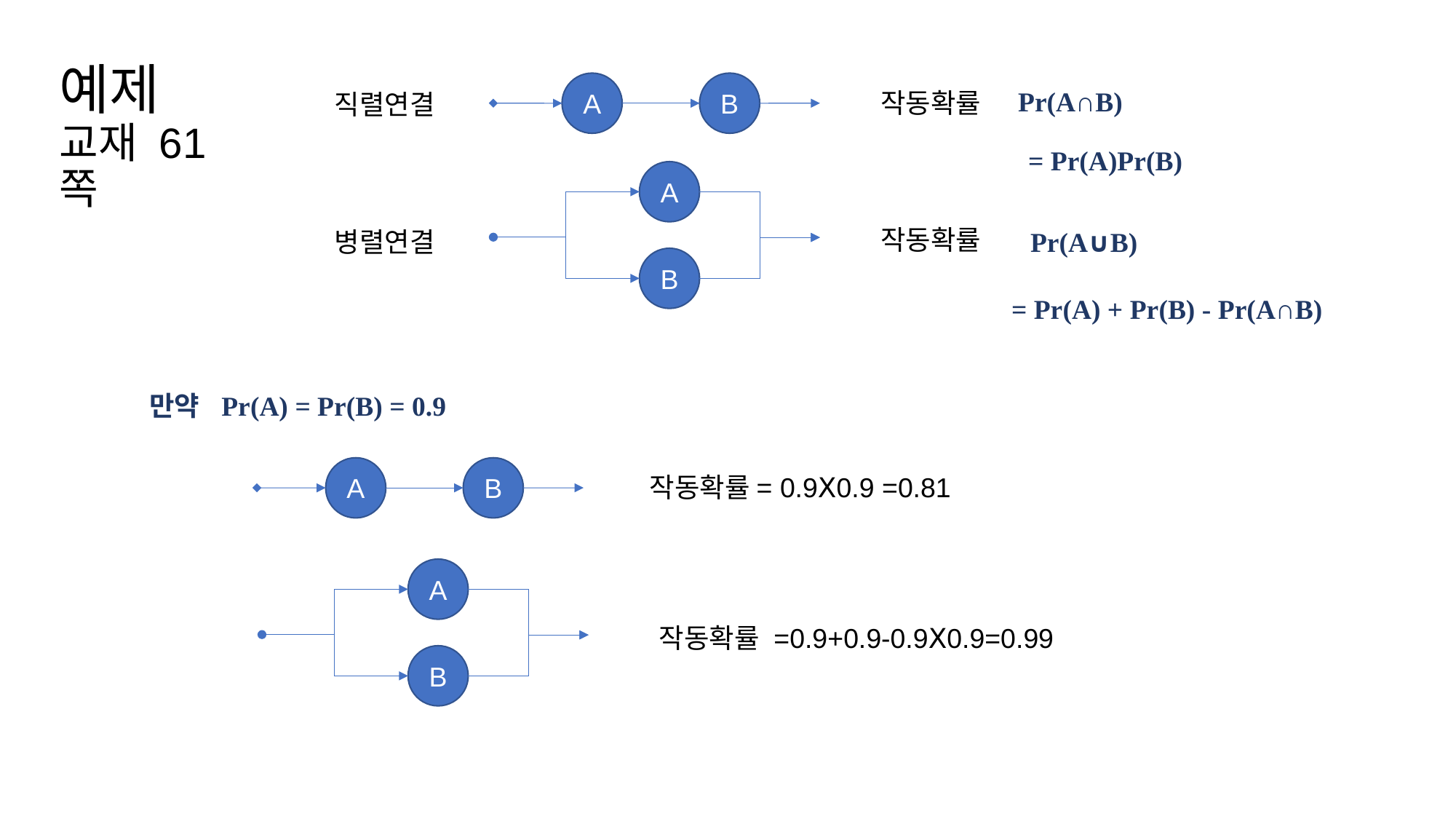

# 예제 교재 61쪽
A
B
Pr(A∩B)
작동확률
직렬연결
= Pr(A)Pr(B)
A
B
작동확률
병렬연결
Pr(A∪B)
= Pr(A) + Pr(B) - Pr(A∩B)
만약  Pr(A) = Pr(B) = 0.9
A
B
작동확률= 0.9Ⅹ0.9 =0.81
A
B
작동확률 =0.9+0.9-0.9Ⅹ0.9=0.99